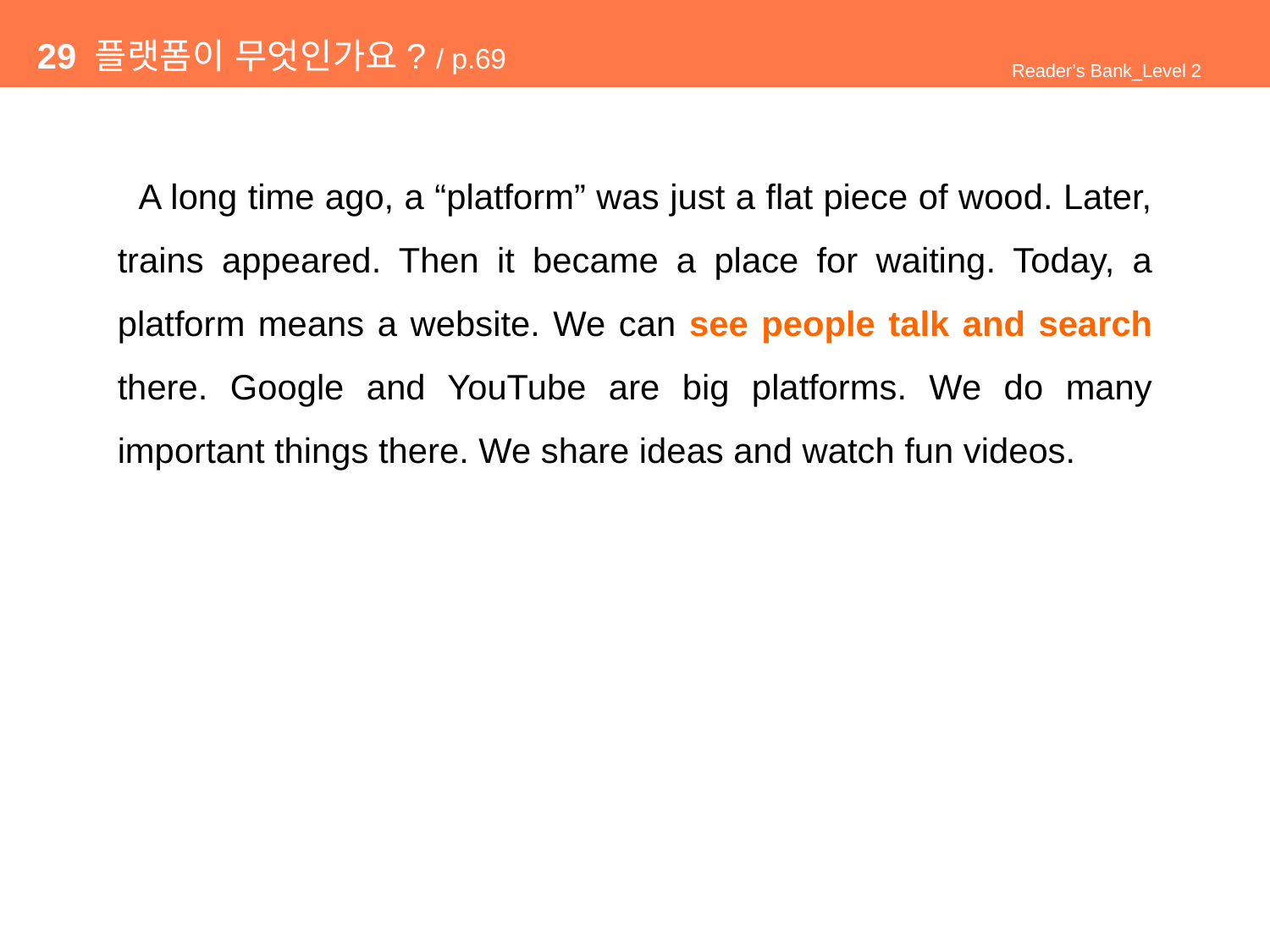

# 29 플랫폼이 무엇인가요? / p.69
Reader’s Bank_Level 2
  A long time ago, a “platform” was just a flat piece of wood. Later, trains appeared. Then it became a place for waiting. Today, a platform means a website. We can see people talk and search there. Google and YouTube are big platforms. We do many important things there. We share ideas and watch fun videos.